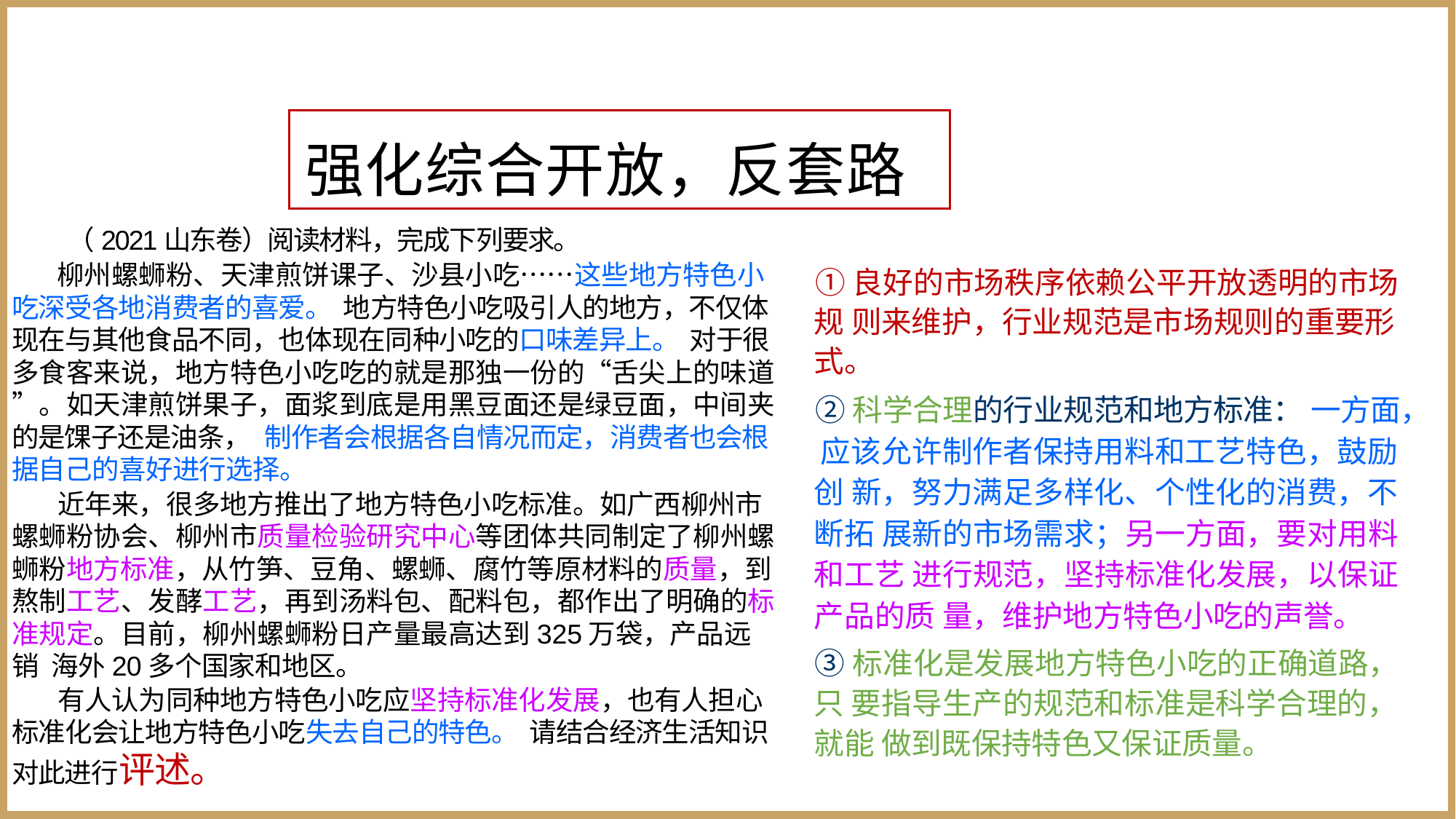

| 强化综合开放，反套路 |
| --- |

（2021山东卷）阅读材料，完成下列要求。
柳州螺蛳粉、天津煎饼课子、沙县小吃……这些地方特色小 吃深受各地消费者的喜爱。 地方特色小吃吸引人的地方，不仅体 现在与其他食品不同，也体现在同种小吃的口味差异上。 对于很 多食客来说，地方特色小吃吃的就是那独一份的“舌尖上的味道 ”。如天津煎饼果子，面浆到底是用黑豆面还是绿豆面，中间夹 的是馃子还是油条， 制作者会根据各自情况而定，消费者也会根 据自己的喜好进行选择。
近年来，很多地方推出了地方特色小吃标准。如广西柳州市 螺蛳粉协会、柳州市质量检验研究中心等团体共同制定了柳州螺 蛳粉地方标准，从竹笋、豆角、螺蛳、腐竹等原材料的质量，到 熬制工艺、发酵工艺，再到汤料包、配料包，都作出了明确的标 准规定。目前，柳州螺蛳粉日产量最高达到325万袋，产品远销  海外20多个国家和地区。
有人认为同种地方特色小吃应坚持标准化发展，也有人担心  标准化会让地方特色小吃失去自己的特色。 请结合经济生活知识 对此进行评述。

①良好的市场秩序依赖公平开放透明的市场规 则来维护，行业规范是市场规则的重要形式。
②科学合理的行业规范和地方标准： 一方面， 应该允许制作者保持用料和工艺特色，鼓励创 新，努力满足多样化、个性化的消费，不断拓 展新的市场需求；另一方面，要对用料和工艺 进行规范，坚持标准化发展，以保证产品的质 量，维护地方特色小吃的声誉。
③标准化是发展地方特色小吃的正确道路，只 要指导生产的规范和标准是科学合理的，就能 做到既保持特色又保证质量。